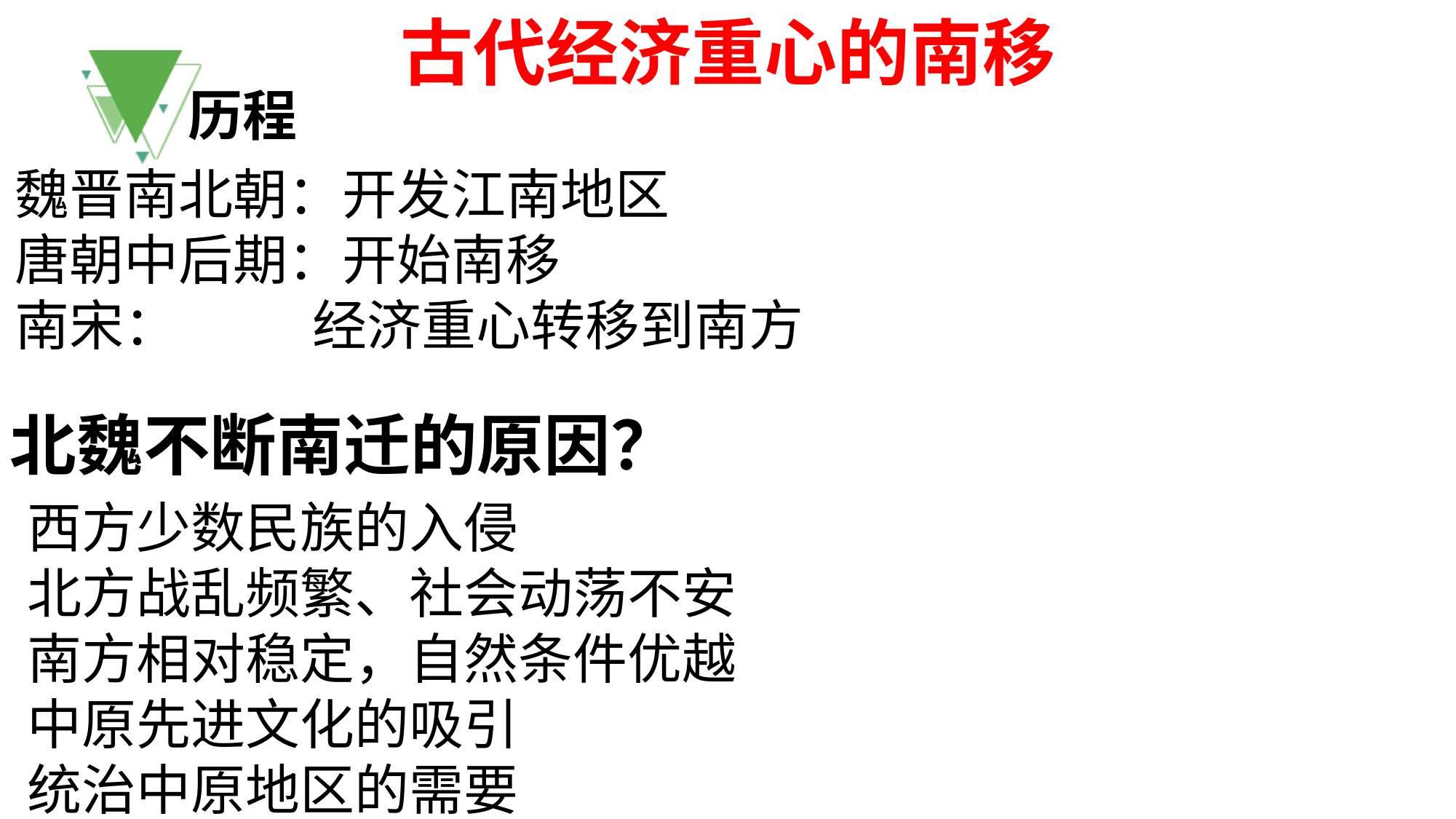

古代经济重心的南移
历程
魏晋南北朝：开发江南地区
唐朝中后期：开始南移
南宋：           经济重心转移到南方
北魏不断南迁的原因？
西方少数民族的入侵
北方战乱频繁、社会动荡不安
南方相对稳定，自然条件优越
中原先进文化的吸引
统治中原地区的需要